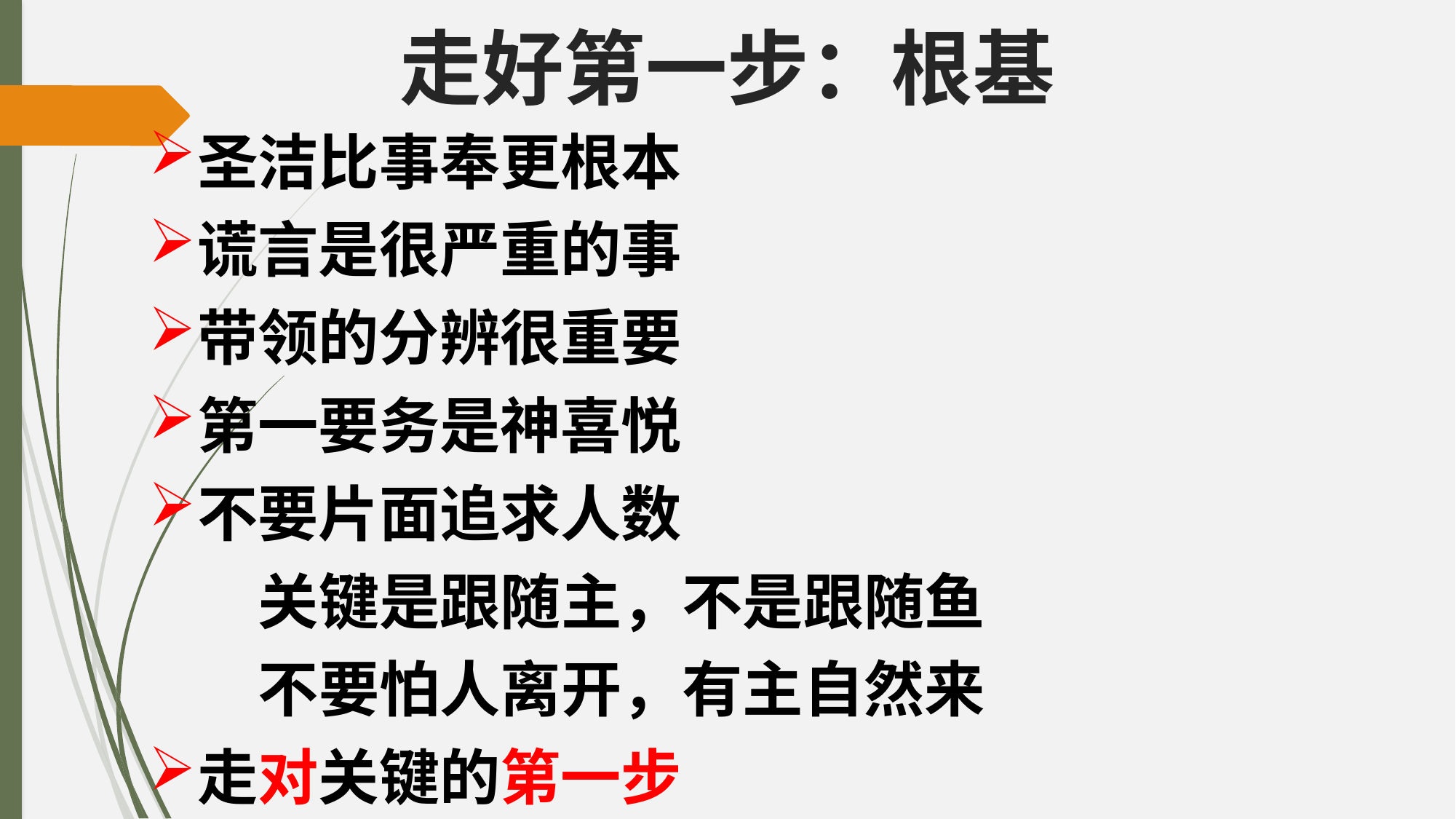

# 走好第一步：根基
圣洁比事奉更根本
谎言是很严重的事
带领的分辨很重要
第一要务是神喜悦
不要片面追求人数
	关键是跟随主，不是跟随鱼
	不要怕人离开，有主自然来
走对关键的第一步